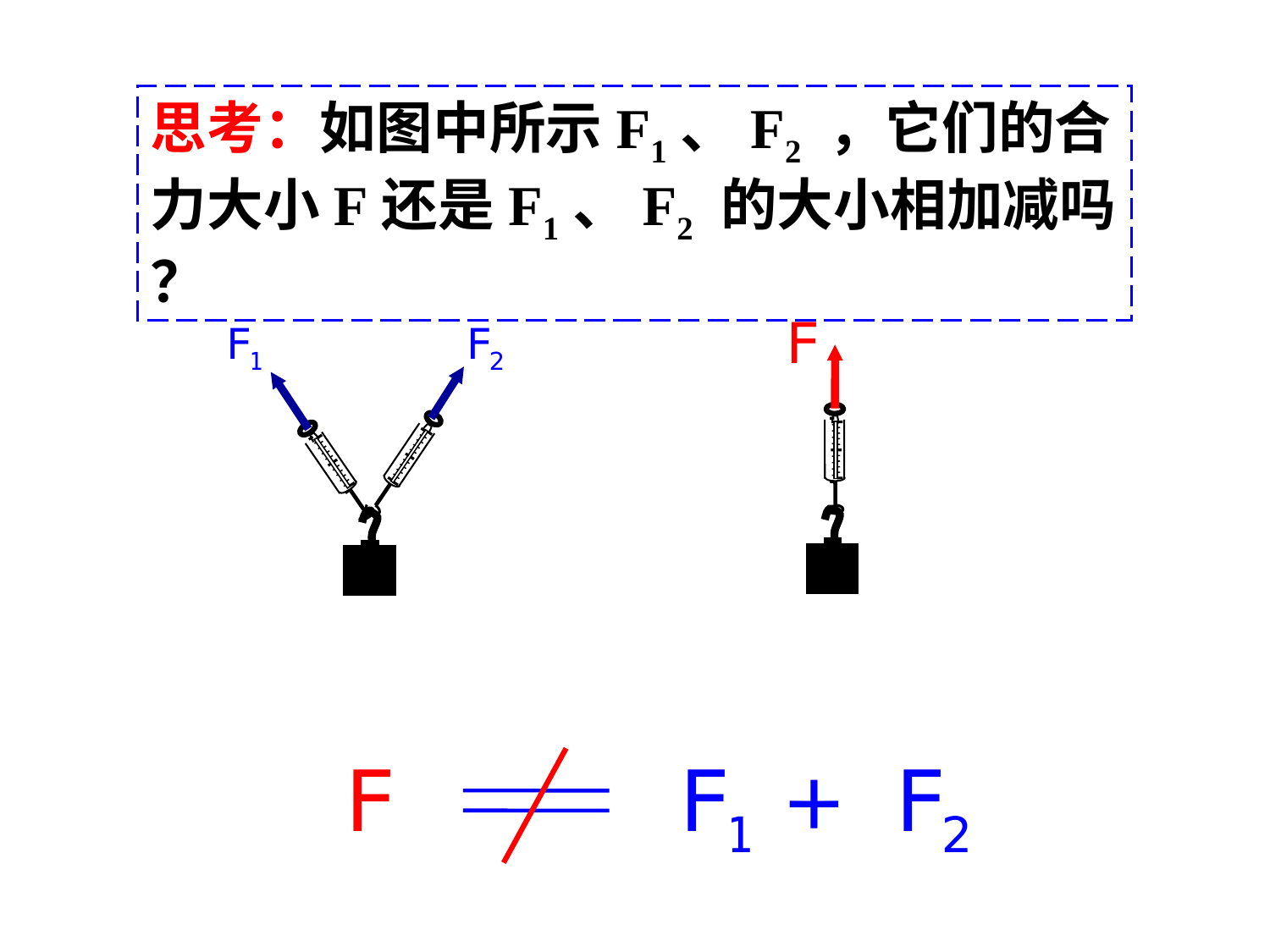

思考：如图中所示F1、F2 ，它们的合力大小F还是F1、F2 的大小相加减吗 ？
F

F1
F2

F           F1  +  F2